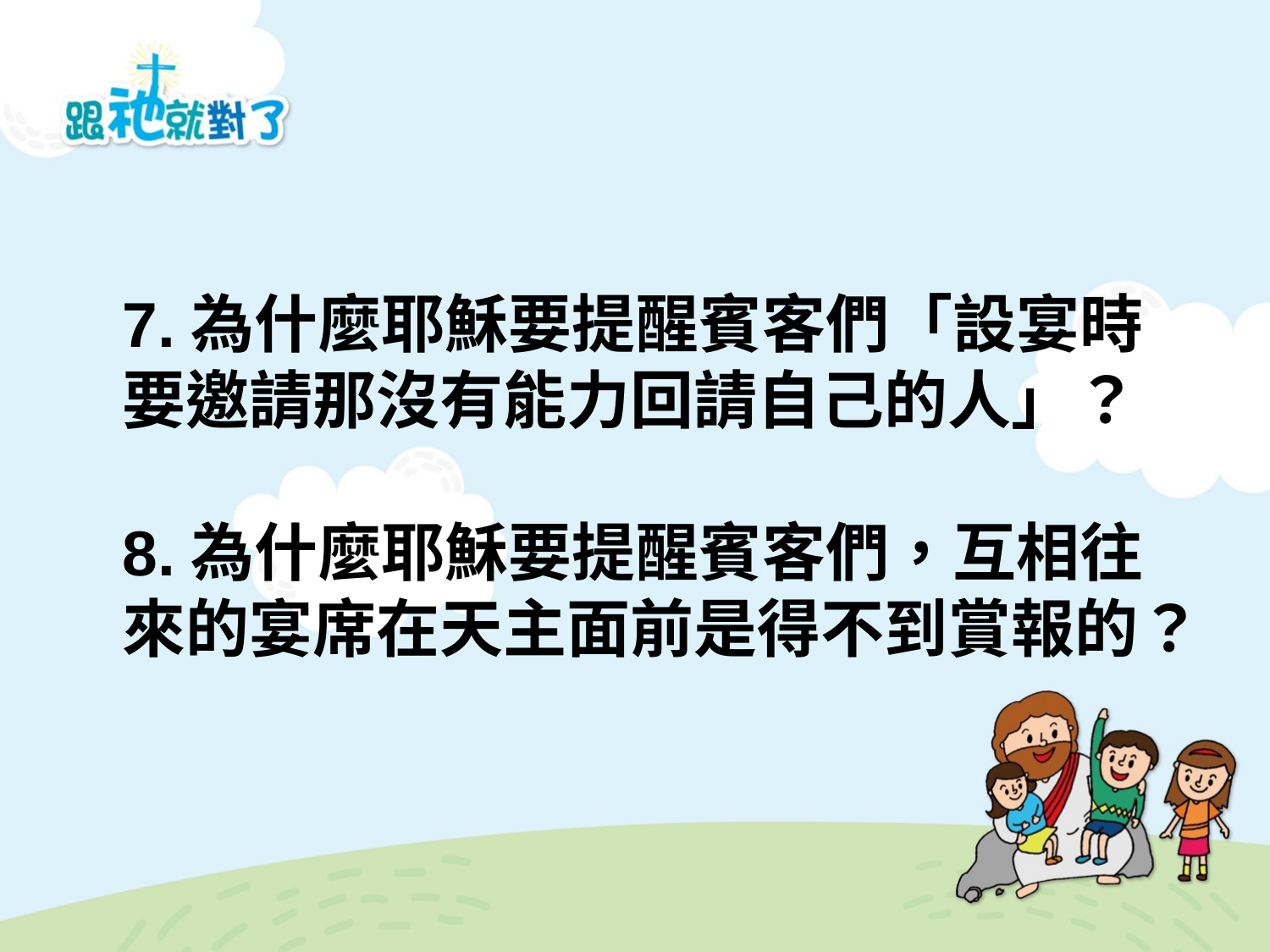

7.為什麼耶穌要提醒賓客們「設宴時要邀請那沒有能力回請自己的人」？

8.為什麼耶穌要提醒賓客們，互相往來的宴席在天主面前是得不到賞報的？